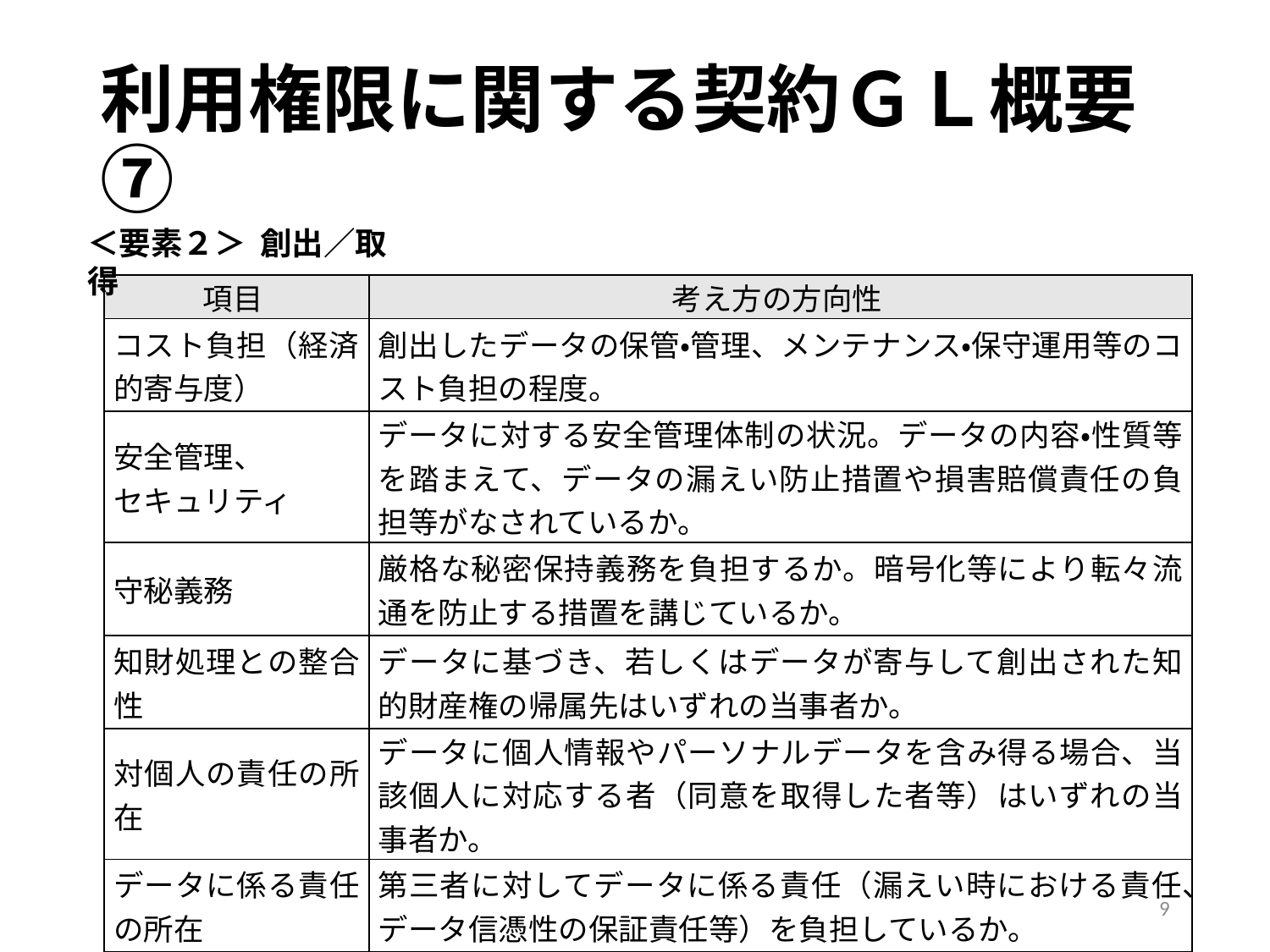

# 利用権限に関する契約ＧＬ概要⑦
＜要素２＞  創出／取得
| 項目 | 考え方の方向性 |
| --- | --- |
| コスト負担（経済的寄与度） | 創出したデータの保管・管理、メンテナンス・保守運用等のコスト負担の程度。 |
| 安全管理、 セキュリティ | データに対する安全管理体制の状況。データの内容・性質等を踏まえて、データの漏えい防止措置や損害賠償責任の負担等がなされているか。 |
| 守秘義務 | 厳格な秘密保持義務を負担するか。暗号化等により転々流通を防止する措置を講じているか。 |
| 知財処理との整合性 | データに基づき、若しくはデータが寄与して創出された知的財産権の帰属先はいずれの当事者か。 |
| 対個人の責任の所在 | データに個人情報やパーソナルデータを含み得る場合、当該個人に対応する者（同意を取得した者等）はいずれの当事者か。 |
| データに係る責任の所在 | 第三者に対してデータに係る責任（漏えい時における責任、データ信憑性の保証責任等）を負担しているか。 |
9